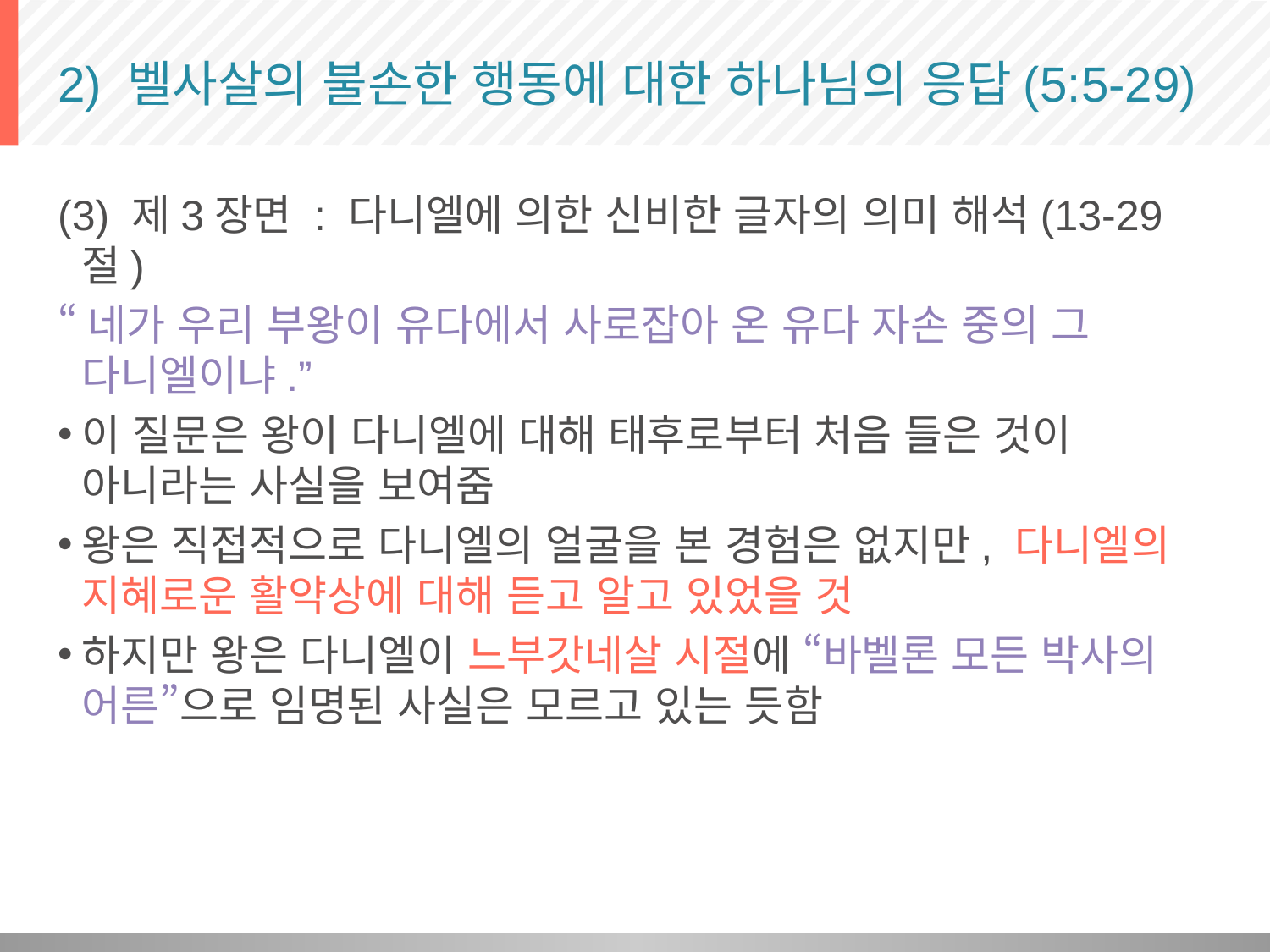

# 2) 벨사살의 불손한 행동에 대한 하나님의 응답(5:5-29)
(3) 제3장면 : 다니엘에 의한 신비한 글자의 의미 해석(13-29절)
“네가 우리 부왕이 유다에서 사로잡아 온 유다 자손 중의 그 다니엘이냐.”
이 질문은 왕이 다니엘에 대해 태후로부터 처음 들은 것이 아니라는 사실을 보여줌
왕은 직접적으로 다니엘의 얼굴을 본 경험은 없지만, 다니엘의 지혜로운 활약상에 대해 듣고 알고 있었을 것
하지만 왕은 다니엘이 느부갓네살 시절에 “바벨론 모든 박사의 어른”으로 임명된 사실은 모르고 있는 듯함